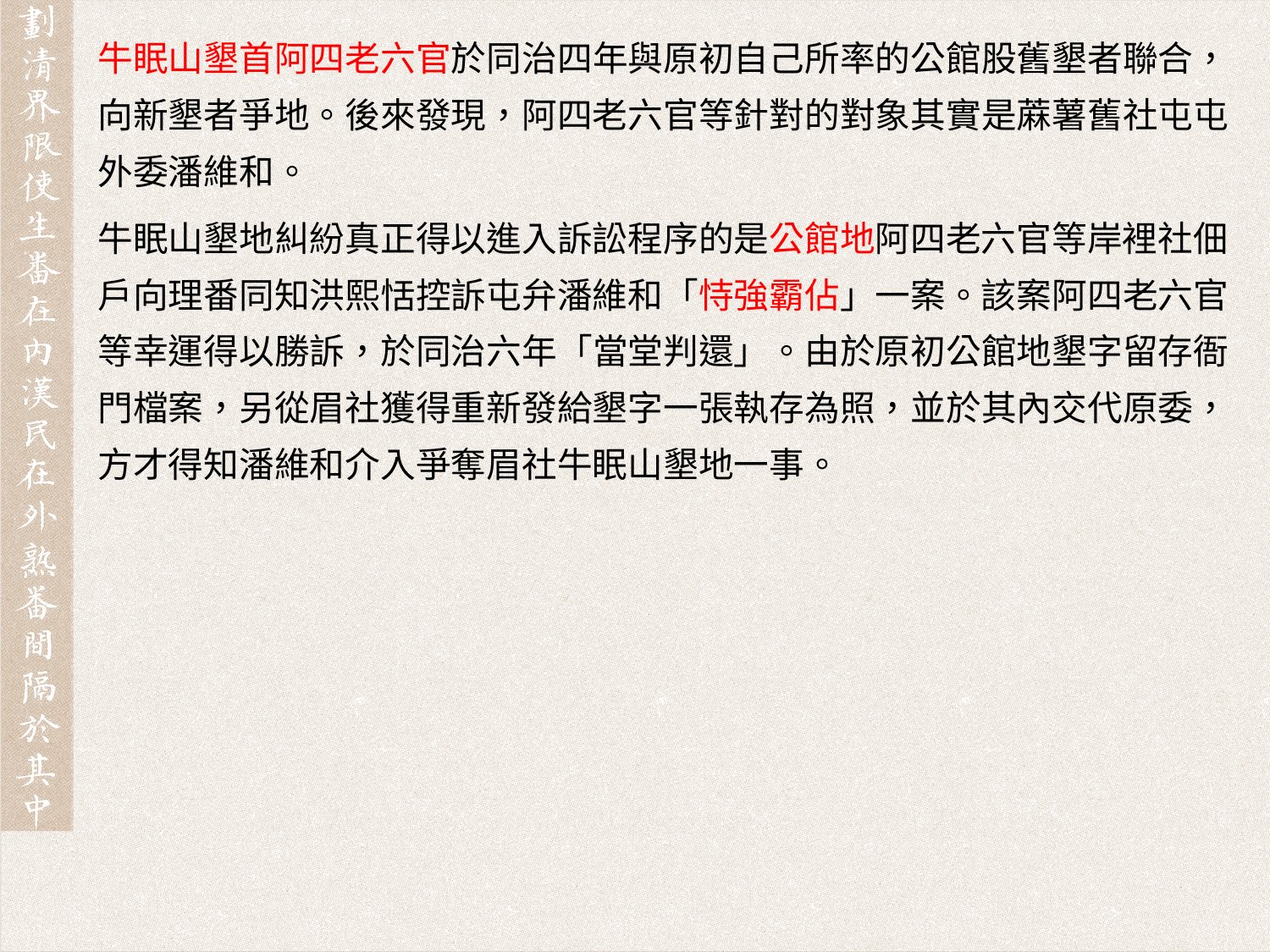

牛眠山墾首阿四老六官於同治四年與原初自己所率的公館股舊墾者聯合，向新墾者爭地。後來發現，阿四老六官等針對的對象其實是蔴薯舊社屯屯外委潘維和。
牛眠山墾地糾紛真正得以進入訴訟程序的是公館地阿四老六官等岸裡社佃戶向理番同知洪熙恬控訴屯弁潘維和「恃強霸佔」一案。該案阿四老六官等幸運得以勝訴，於同治六年「當堂判還」。由於原初公館地墾字留存衙門檔案，另從眉社獲得重新發給墾字一張執存為照，並於其內交代原委，方才得知潘維和介入爭奪眉社牛眠山墾地一事。